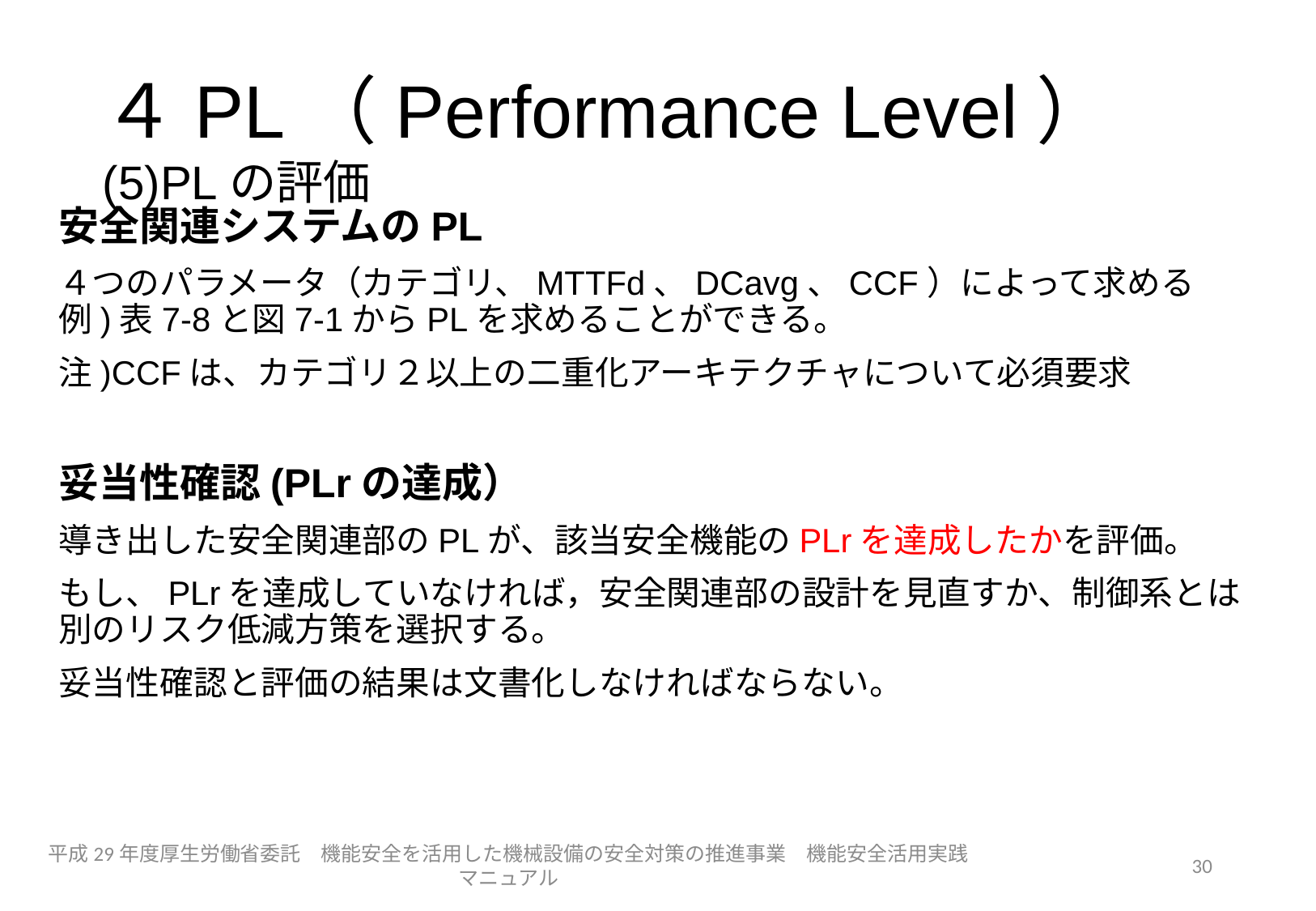

# ４PL（Performance Level）(5)PLの評価
安全関連システムのPL
４つのパラメータ（カテゴリ、MTTFd、DCavg、CCF）によって求める
例)表7-8と図7-1からPLを求めることができる。
注)CCFは、カテゴリ２以上の二重化アーキテクチャについて必須要求

妥当性確認(PLrの達成）
導き出した安全関連部のPLが、該当安全機能のPLrを達成したかを評価。
もし、PLrを達成していなければ，安全関連部の設計を見直すか、制御系とは別のリスク低減方策を選択する。
妥当性確認と評価の結果は文書化しなければならない。
平成29年度厚生労働省委託　機能安全を活用した機械設備の安全対策の推進事業　機能安全活用実践マニュアル
30